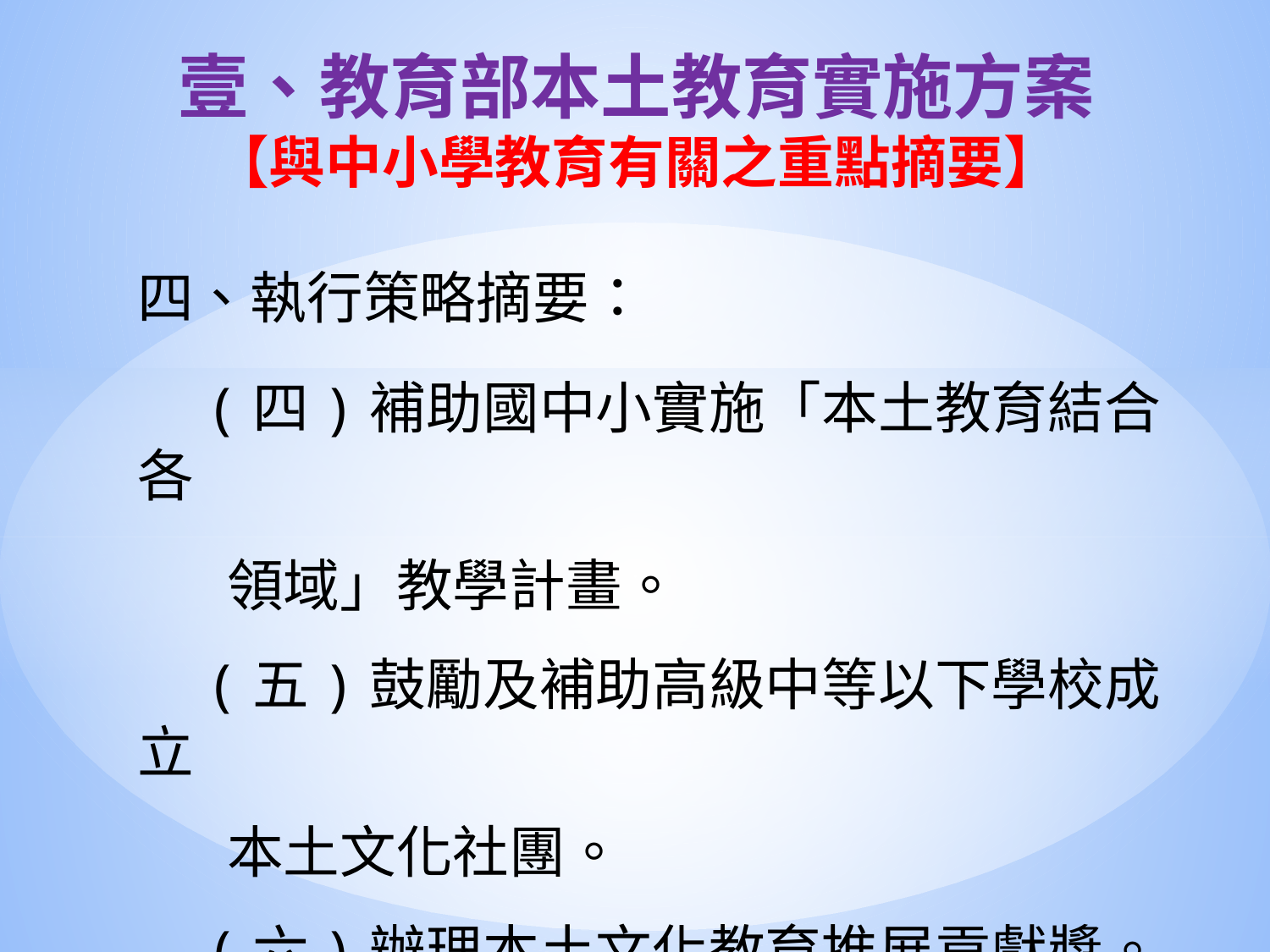

壹、教育部本土教育實施方案【與中小學教育有關之重點摘要】
四、執行策略摘要：
  (四)補助國中小實施「本土教育結合各
      領域」教學計畫。
  (五)鼓勵及補助高級中等以下學校成立
      本土文化社團。
  (六)辦理本土文化教育推展貢獻獎。